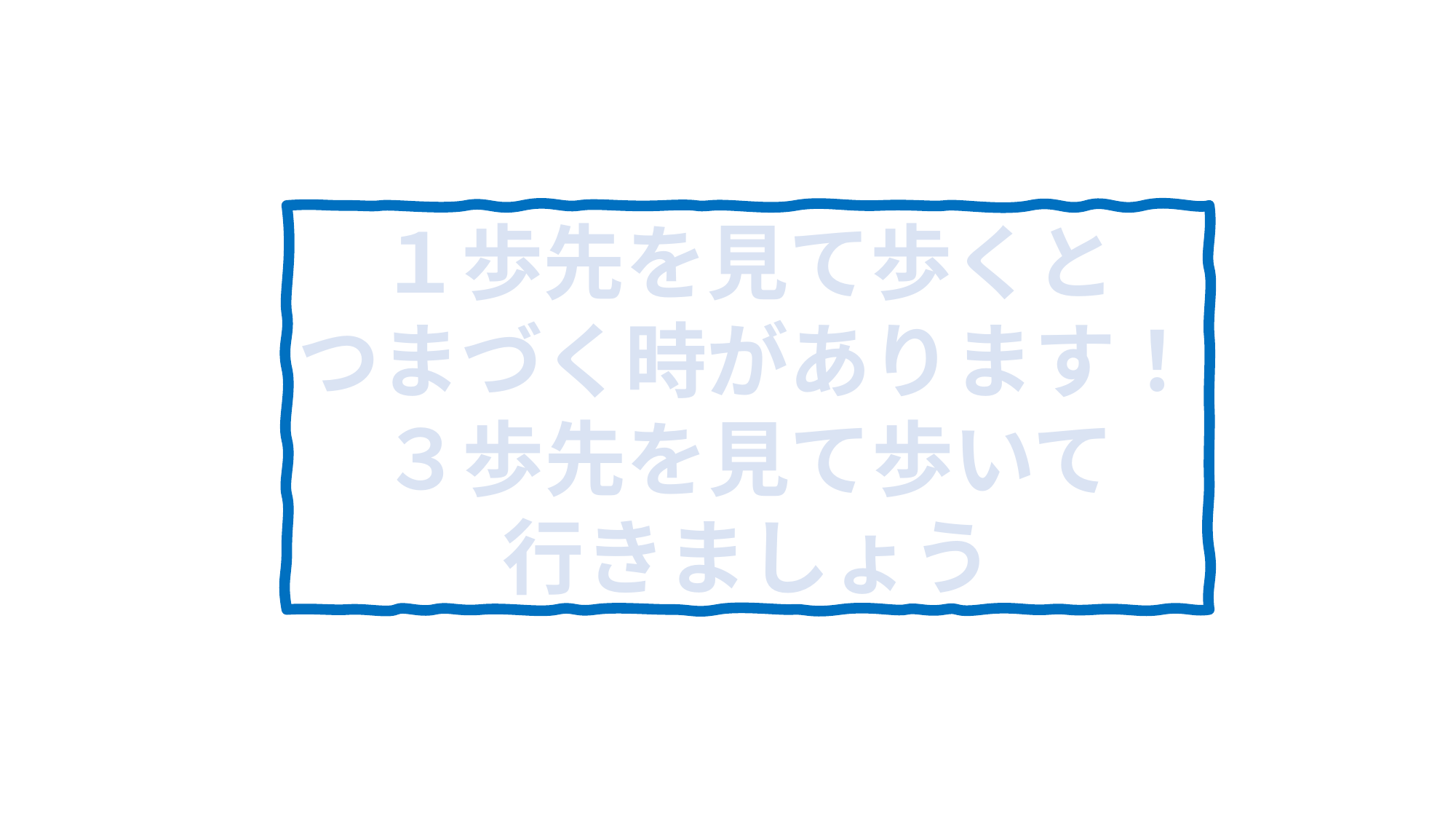

１歩先を見て歩くと
つまづく時があります！
３歩先を見て歩いて
行きましょう